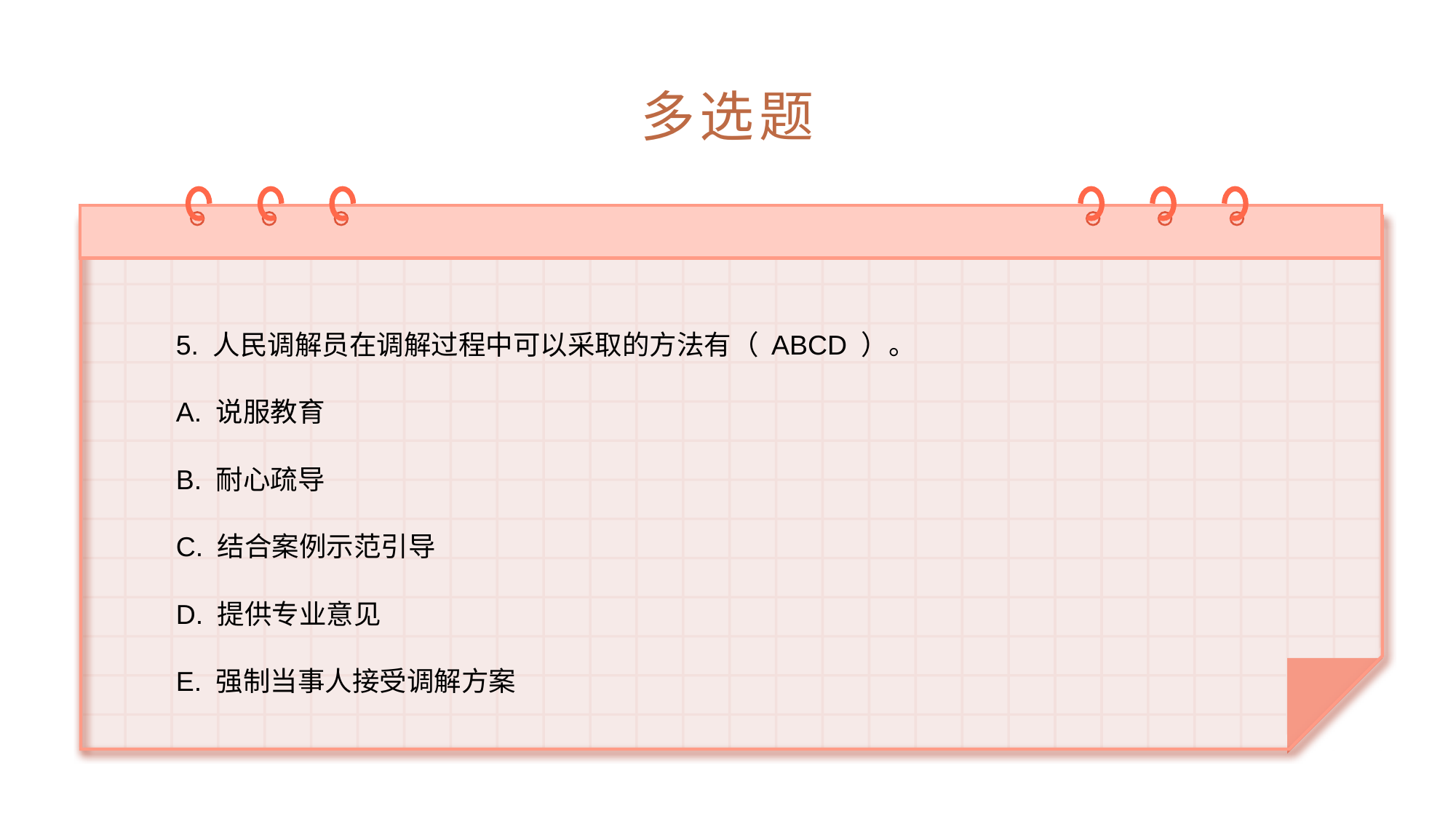

# 多选题

5. 人民调解员在调解过程中可以采取的方法有（ ABCD ）。
A. 说服教育
B. 耐心疏导
C. 结合案例示范引导
D. 提供专业意见
E. 强制当事人接受调解方案